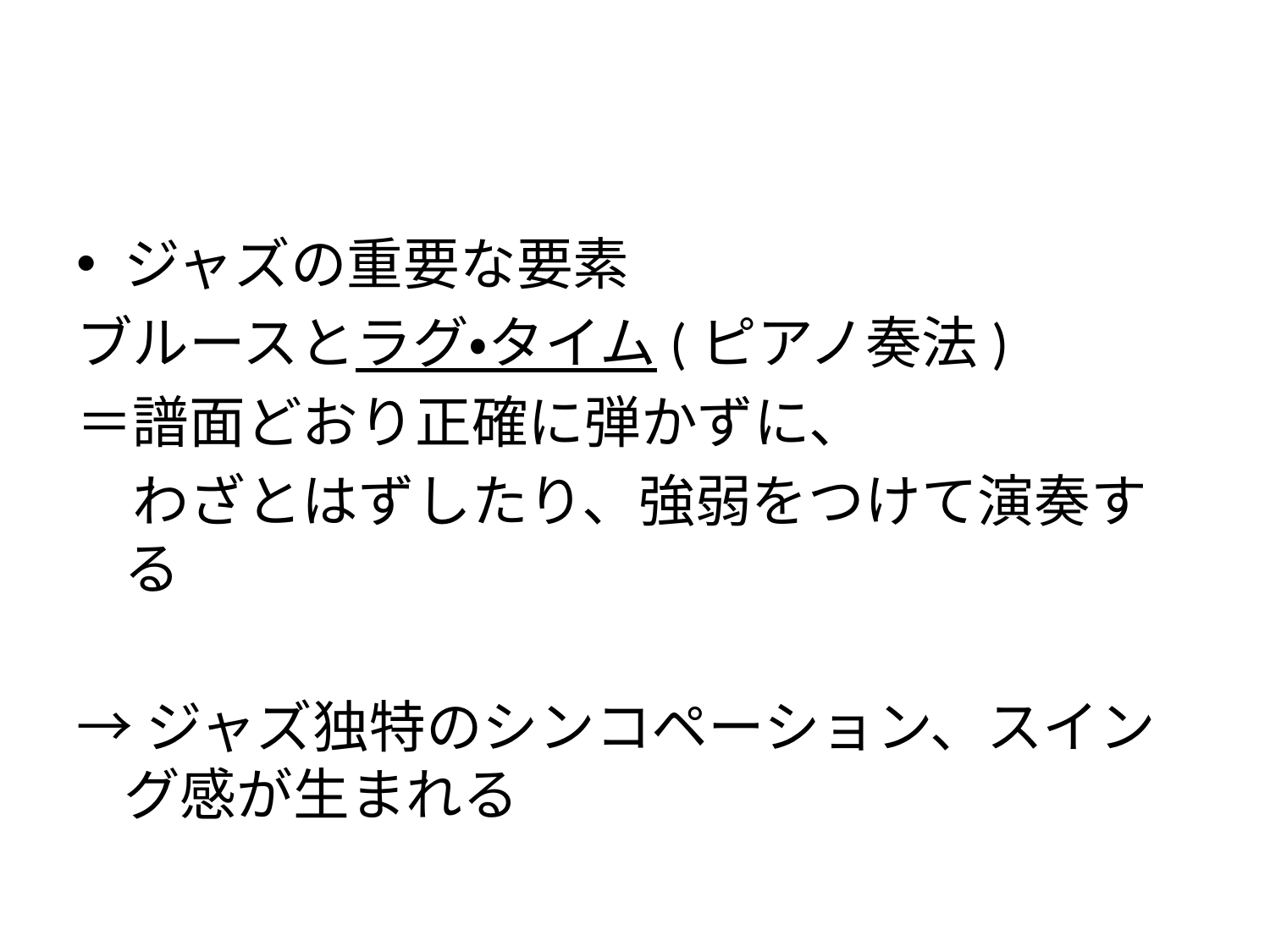

#
ジャズの重要な要素
ブルースとラグ・タイム(ピアノ奏法)
＝譜面どおり正確に弾かずに、
　わざとはずしたり、強弱をつけて演奏する

→ジャズ独特のシンコペーション、スイング感が生まれる